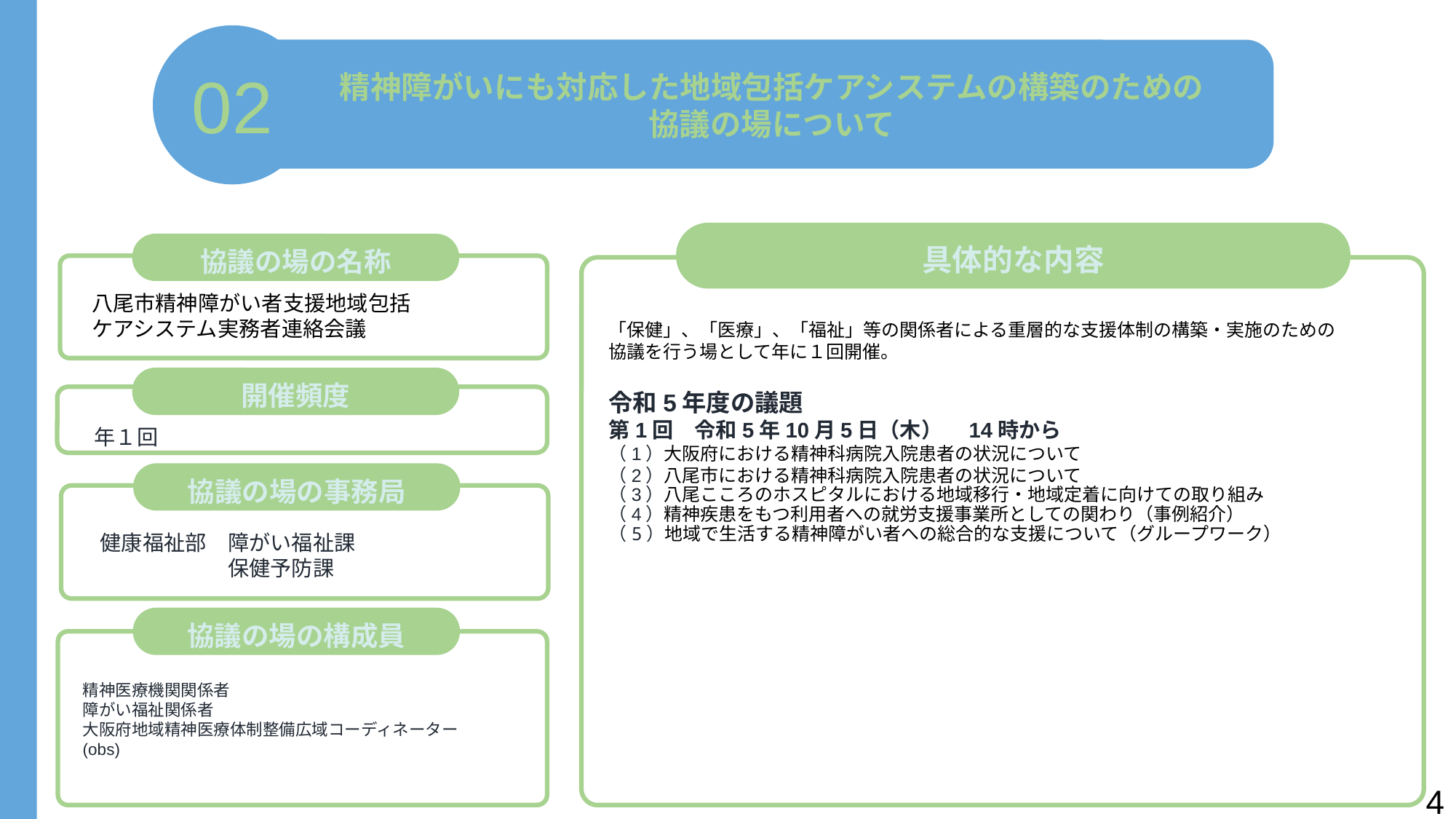

02

精神障がいにも対応した地域包括ケアシステムの構築のための
協議の場について
具体的な内容
協議の場の名称

八尾市精神障がい者支援地域包括ケアシステム実務者連絡会議
「保健」、「医療」、「福祉」等の関係者による重層的な支援体制の構築・実施のための協議を行う場として年に１回開催。

令和5年度の議題
第1回　令和5年10月5日（木）　14時から
（1）大阪府における精神科病院入院患者の状況について
（2）八尾市における精神科病院入院患者の状況について
（3）八尾こころのホスピタルにおける地域移行・地域定着に向けての取り組み
（4）精神疾患をもつ利用者への就労支援事業所としての関わり（事例紹介）
（5）地域で生活する精神障がい者への総合的な支援について（グループワーク）

開催頻度

年１回
協議の場の事務局

健康福祉部　障がい福祉課
　　　　　　保健予防課
協議の場の構成員

精神医療機関関係者
障がい福祉関係者
大阪府地域精神医療体制整備広域コーディネーター
(obs)